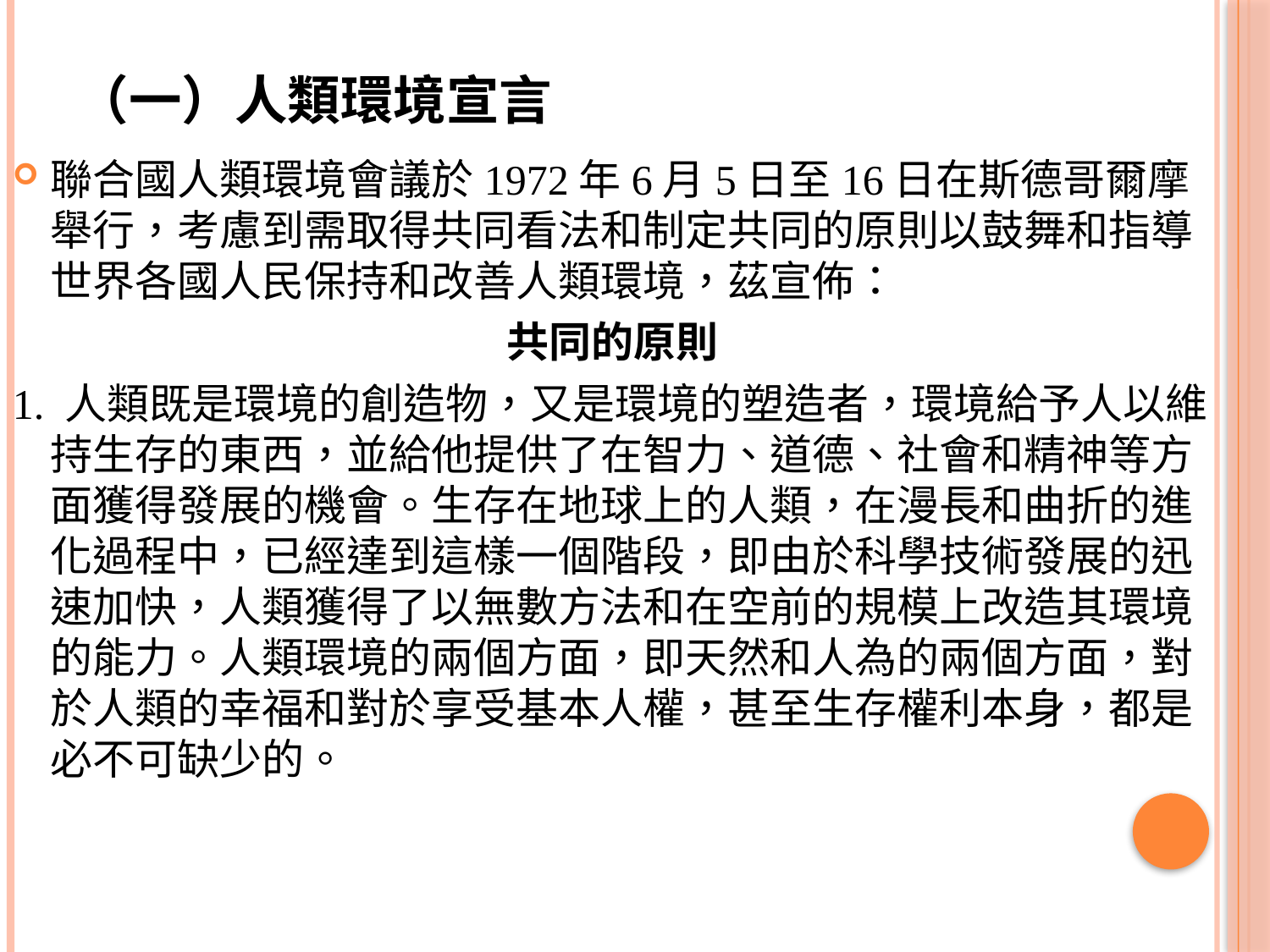

# （一）人類環境宣言
聯合國人類環境會議於1972年6月5日至16日在斯德哥爾摩舉行，考慮到需取得共同看法和制定共同的原則以鼓舞和指導世界各國人民保持和改善人類環境，茲宣佈：
共同的原則
1. 人類既是環境的創造物，又是環境的塑造者，環境給予人以維持生存的東西，並給他提供了在智力、道德、社會和精神等方面獲得發展的機會。生存在地球上的人類，在漫長和曲折的進化過程中，已經達到這樣一個階段，即由於科學技術發展的迅速加快，人類獲得了以無數方法和在空前的規模上改造其環境的能力。人類環境的兩個方面，即天然和人為的兩個方面，對於人類的幸福和對於享受基本人權，甚至生存權利本身，都是必不可缺少的。